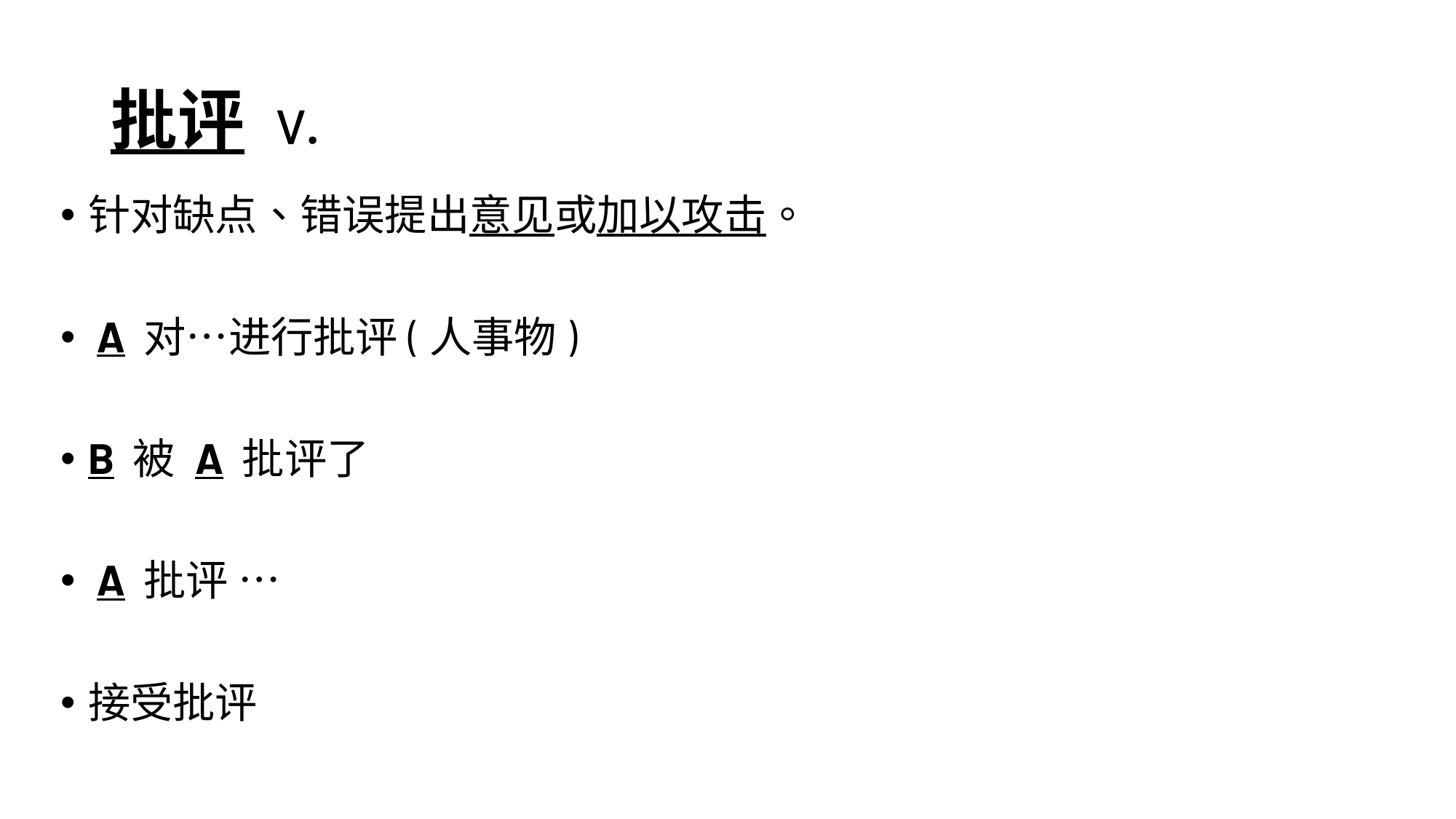

# 批评 v.
针对缺点、错误提出意见或加以攻击。

 A 对…进行批评(人事物)

B 被 A 批评了

 A 批评 …

接受批评